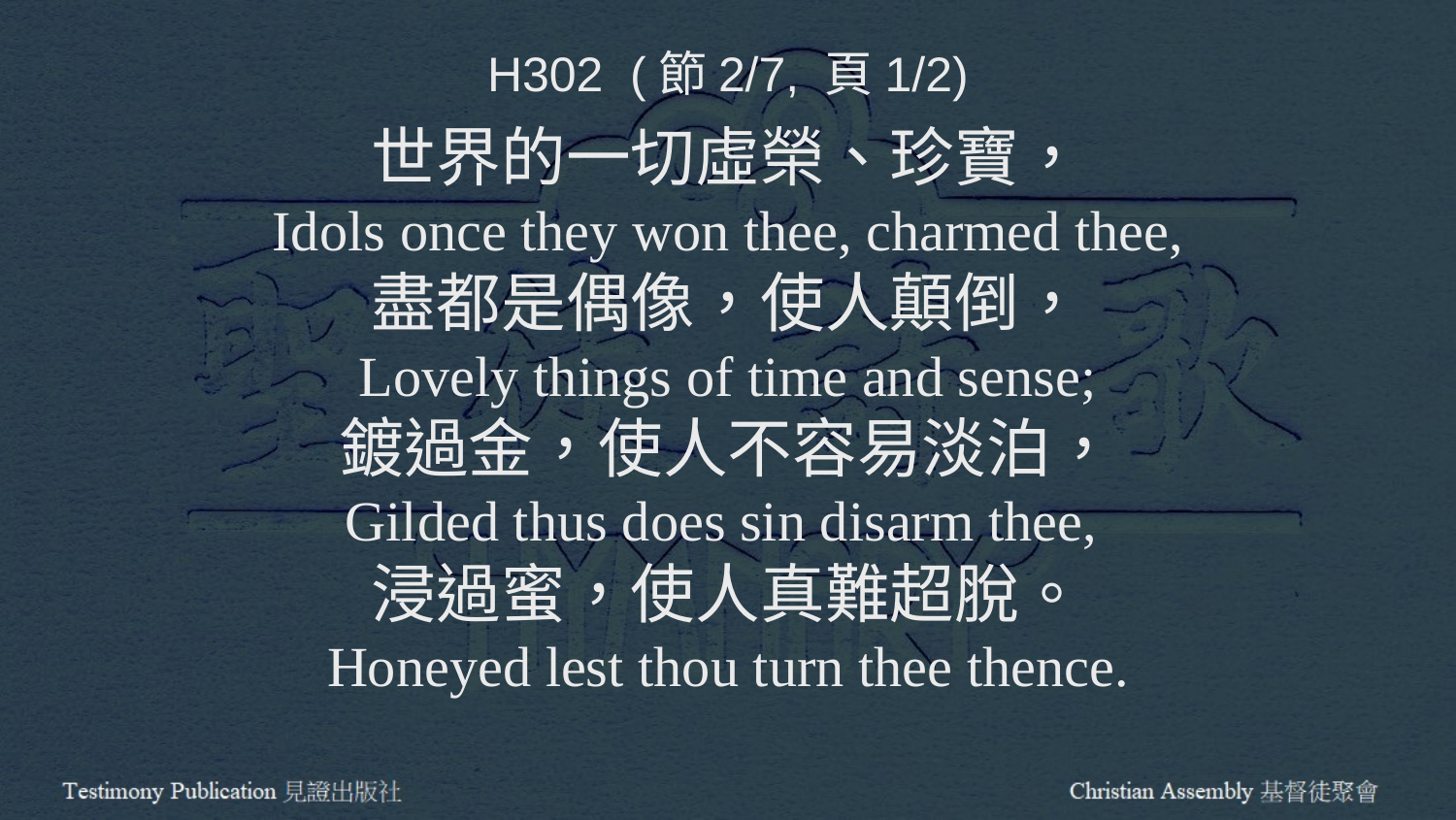

H302  (節2/7, 頁1/2)
世界的一切虛榮、珍寶，
Idols once they won thee, charmed thee,
盡都是偶像，使人顛倒，
Lovely things of time and sense;
鍍過金，使人不容易淡泊，
Gilded thus does sin disarm thee,
浸過蜜，使人真難超脫。
Honeyed lest thou turn thee thence.